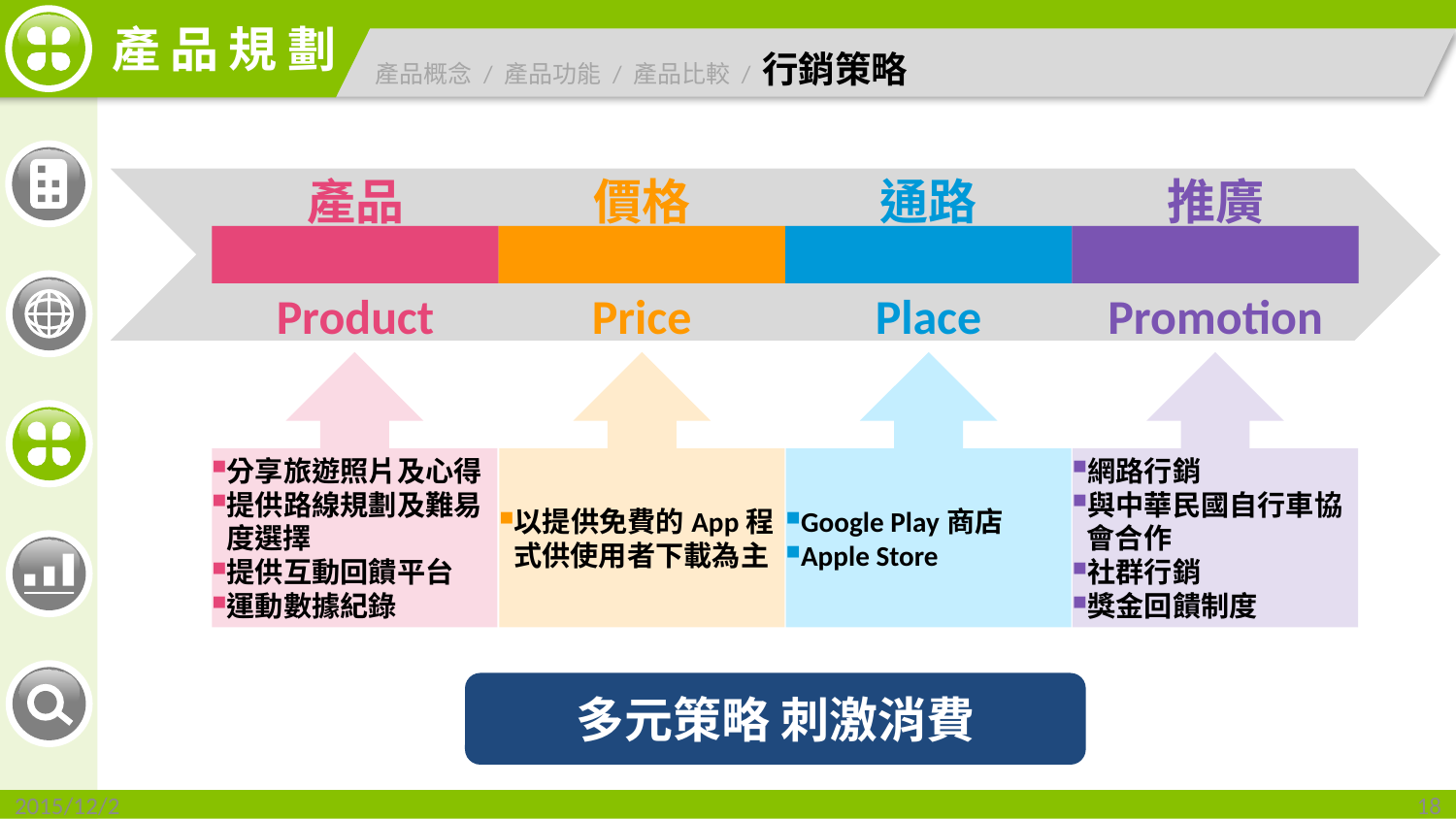

產品概念 / 產品功能 / 產品比較 / 行銷策略
產品

Product
價格

Price
通路

Place
推廣

Promotion

分享旅遊照片及心得
提供路線規劃及難易度選擇
提供互動回饋平台
運動數據紀錄
以提供免費的App程式供使用者下載為主
Google Play商店
Apple Store
網路行銷
與中華民國自行車協會合作
社群行銷
獎金回饋制度
多元策略 刺激消費
2015/12/2
18